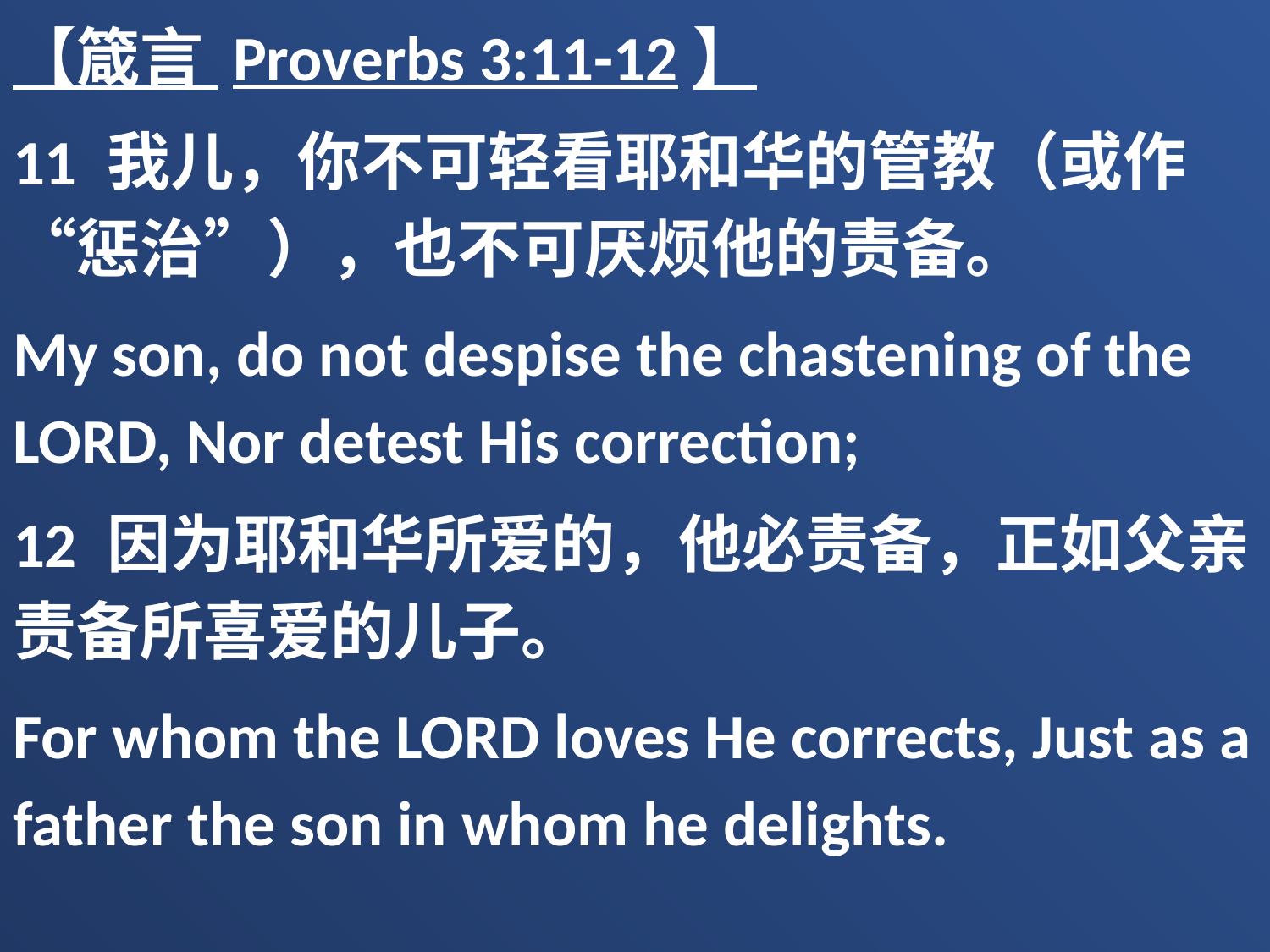

【箴言 Proverbs 3:11-12】
11 我儿，你不可轻看耶和华的管教（或作“惩治”），也不可厌烦他的责备。
My son, do not despise the chastening of the LORD, Nor detest His correction;
12 因为耶和华所爱的，他必责备，正如父亲责备所喜爱的儿子。
For whom the LORD loves He corrects, Just as a father the son in whom he delights.